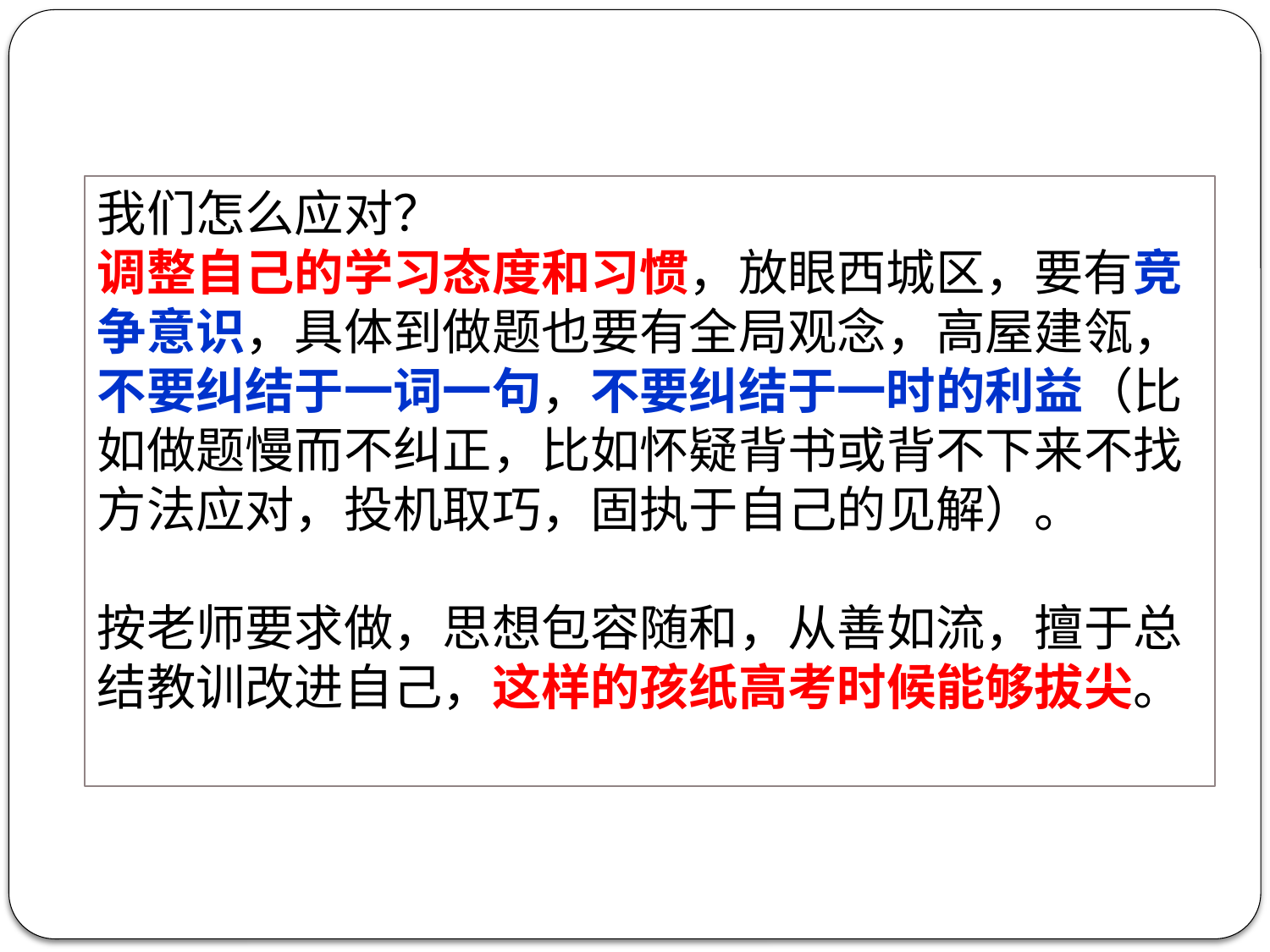

我们怎么应对？
调整自己的学习态度和习惯，放眼西城区，要有竞争意识，具体到做题也要有全局观念，高屋建瓴，不要纠结于一词一句，不要纠结于一时的利益（比如做题慢而不纠正，比如怀疑背书或背不下来不找方法应对，投机取巧，固执于自己的见解）。

按老师要求做，思想包容随和，从善如流，擅于总结教训改进自己，这样的孩纸高考时候能够拔尖。